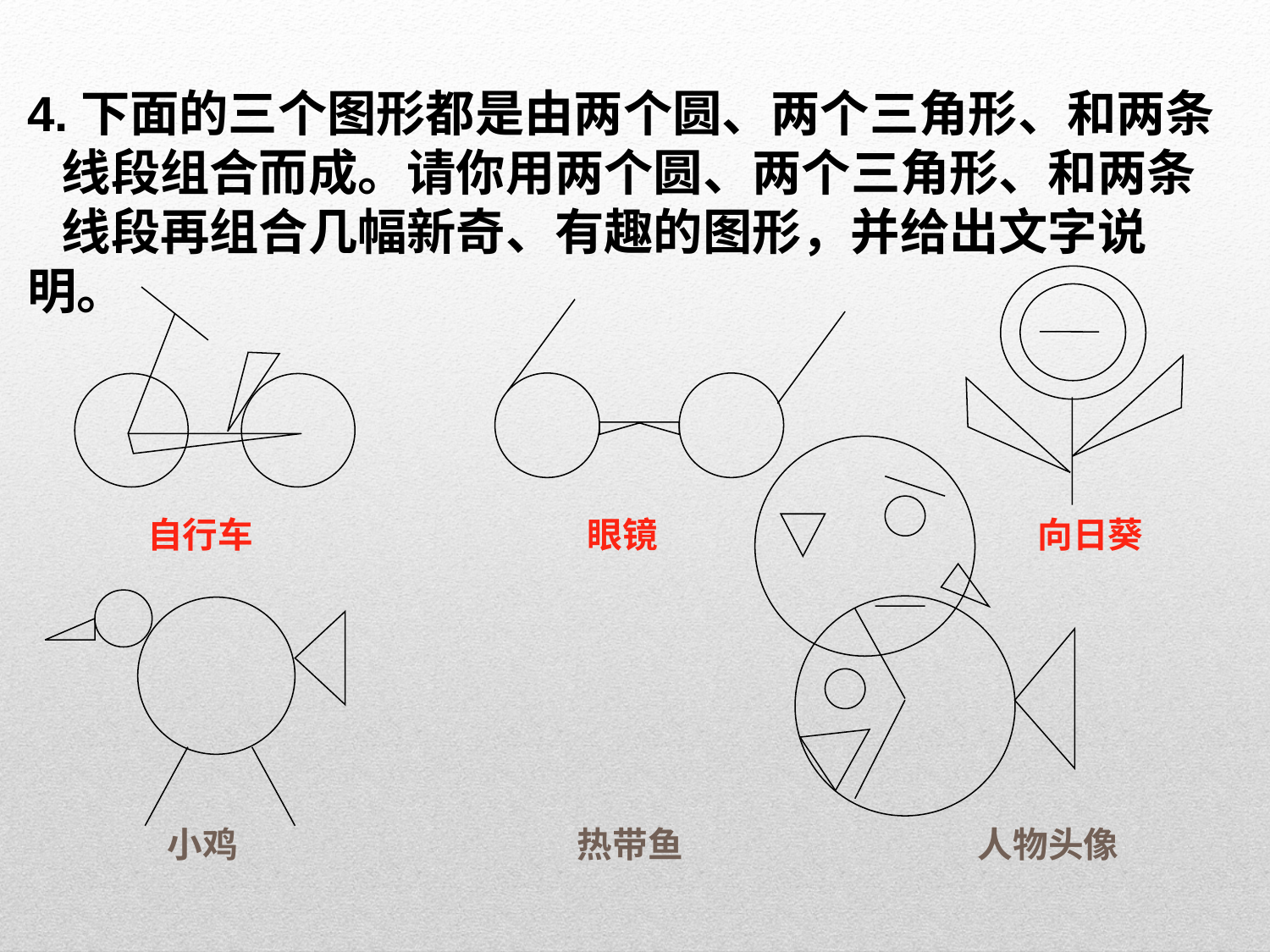

4.下面的三个图形都是由两个圆、两个三角形、和两条
  线段组合而成。请你用两个圆、两个三角形、和两条
  线段再组合几幅新奇、有趣的图形，并给出文字说明。

自行车
眼镜
向日葵

小鸡
热带鱼
人物头像